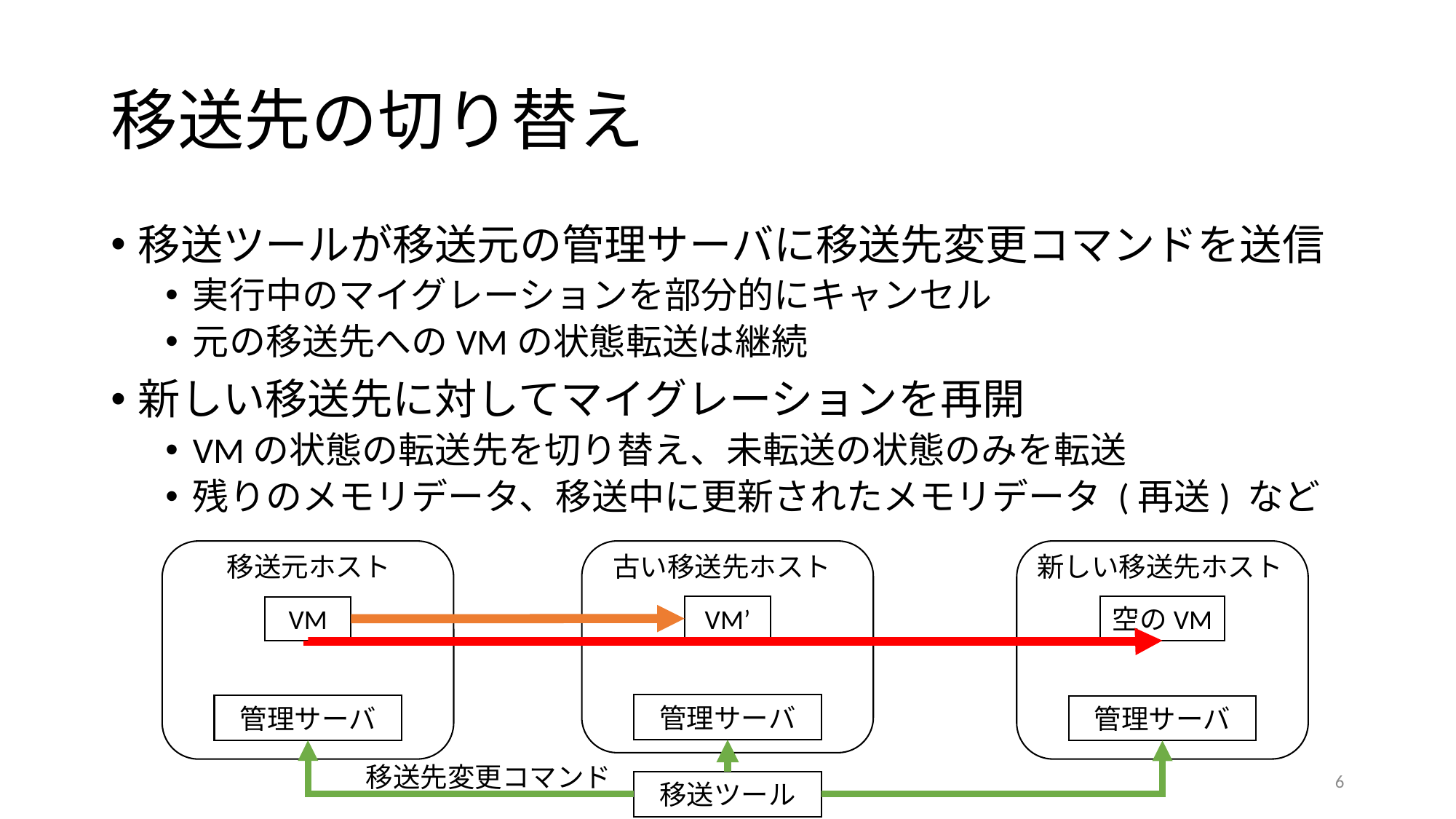

# 移送先の切り替え
移送ツールが移送元の管理サーバに移送先変更コマンドを送信
実行中のマイグレーションを部分的にキャンセル
元の移送先へのVMの状態転送は継続
新しい移送先に対してマイグレーションを再開
VMの状態の転送先を切り替え、未転送の状態のみを転送
残りのメモリデータ、移送中に更新されたメモリデータ (再送) など

移送元ホスト
古い移送先ホスト
新しい移送先ホスト
VM’
空のVM
VM
管理サーバ
管理サーバ
管理サーバ
移送先変更コマンド
6
移送ツール